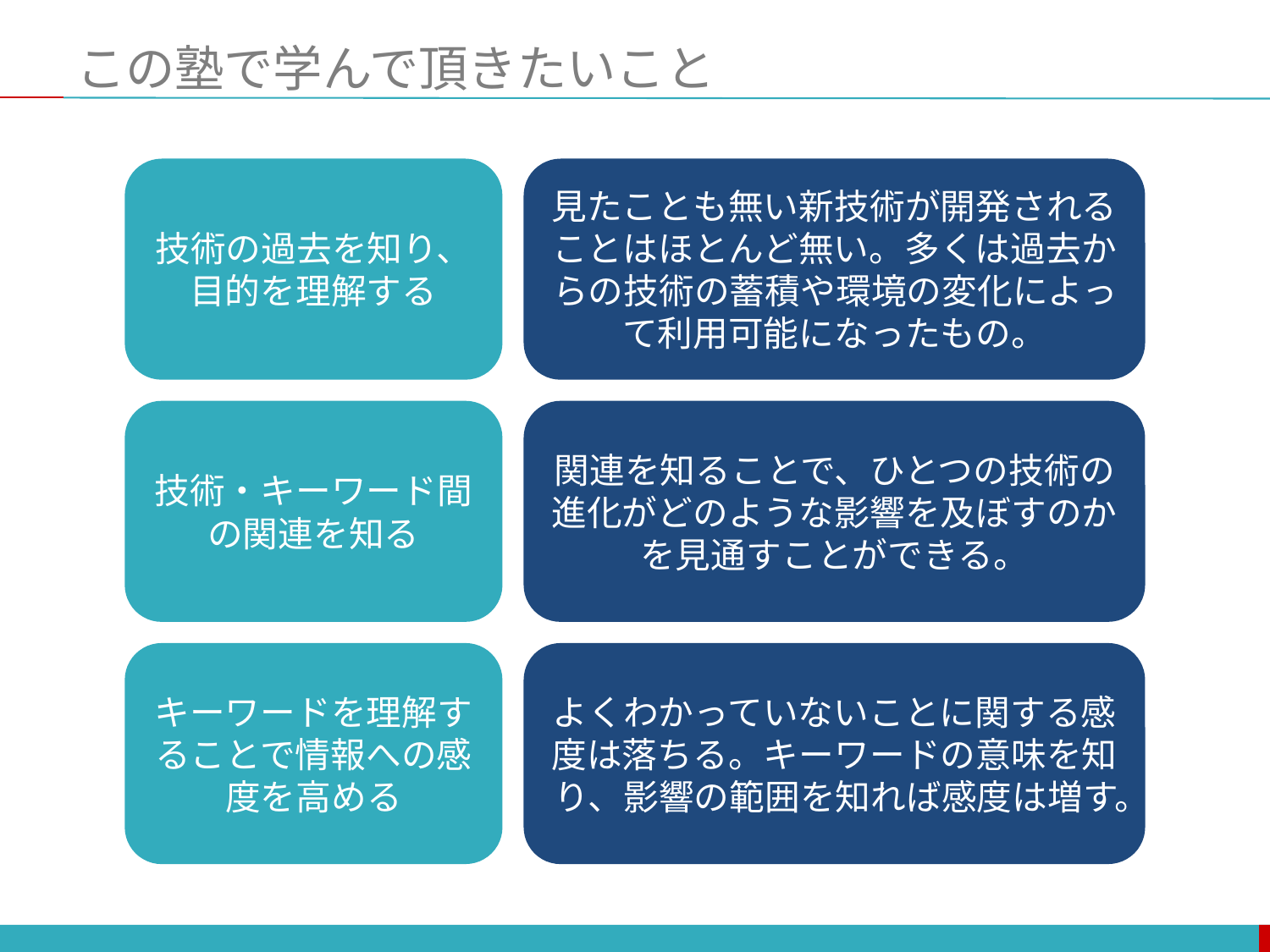

# この塾で学んで頂きたいこと
技術の過去を知り、目的を理解する
見たことも無い新技術が開発されることはほとんど無い。多くは過去からの技術の蓄積や環境の変化によって利用可能になったもの。
技術・キーワード間の関連を知る
関連を知ることで、ひとつの技術の進化がどのような影響を及ぼすのかを見通すことができる。
キーワードを理解することで情報への感度を高める
よくわかっていないことに関する感度は落ちる。キーワードの意味を知り、影響の範囲を知れば感度は増す。